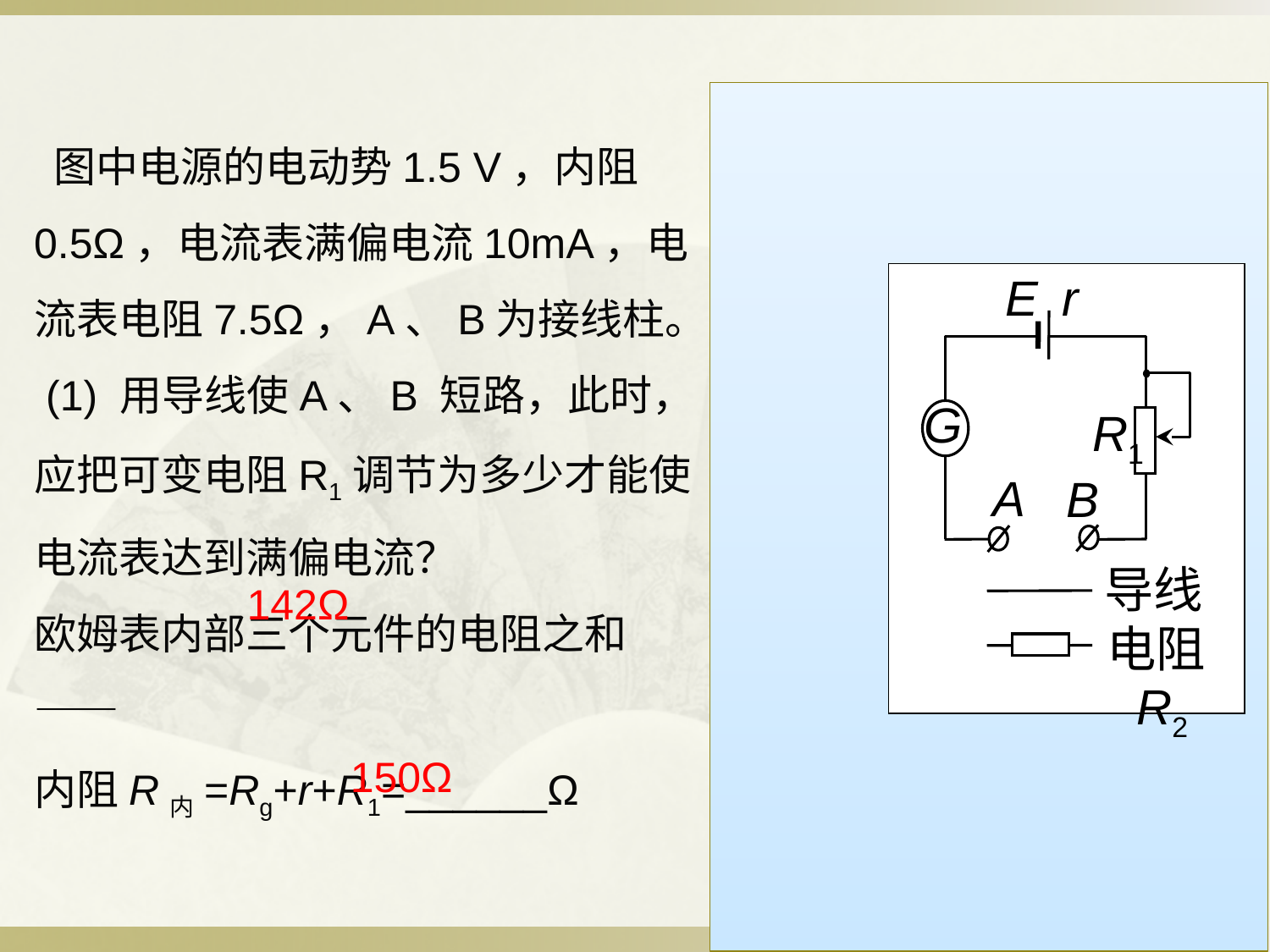

图中电源的电动势1.5 V，内阻0.5Ω，电流表满偏电流10mA，电流表电阻7.5Ω，A、B为接线柱。
 (1) 用导线使A、B 短路，此时，应把可变电阻R1调节为多少才能使电流表达到满偏电流？
欧姆表内部三个元件的电阻之和——
内阻R内=Rg+r+R1=______Ω

E
r

R1
G

A
B

导线

电阻R2

142Ω
150Ω